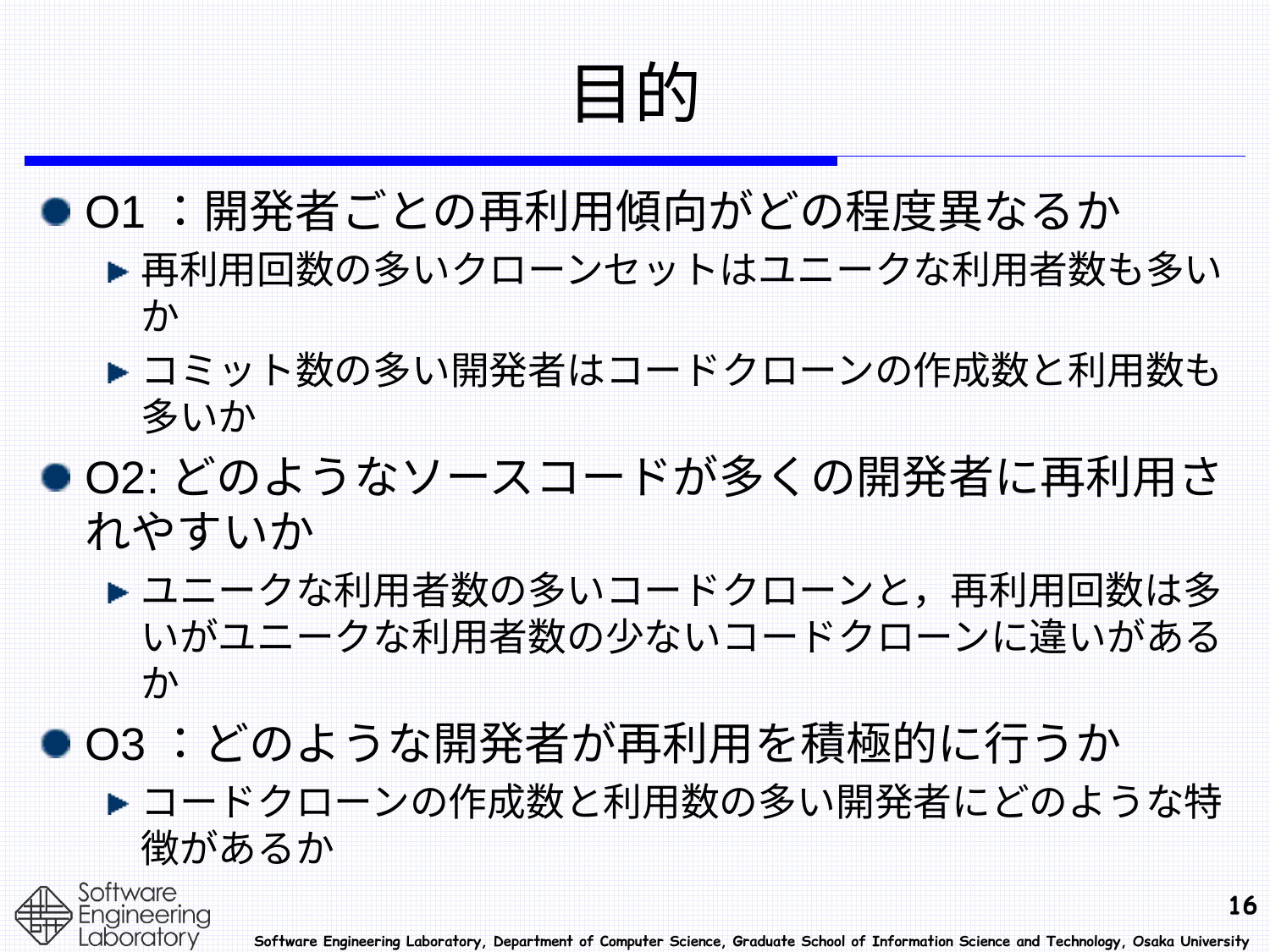

# 目的
O1：開発者ごとの再利用傾向がどの程度異なるか
再利用回数の多いクローンセットはユニークな利用者数も多いか
コミット数の多い開発者はコードクローンの作成数と利用数も多いか
O2:どのようなソースコードが多くの開発者に再利用されやすいか
ユニークな利用者数の多いコードクローンと，再利用回数は多いがユニークな利用者数の少ないコードクローンに違いがあるか
O3：どのような開発者が再利用を積極的に行うか
コードクローンの作成数と利用数の多い開発者にどのような特徴があるか